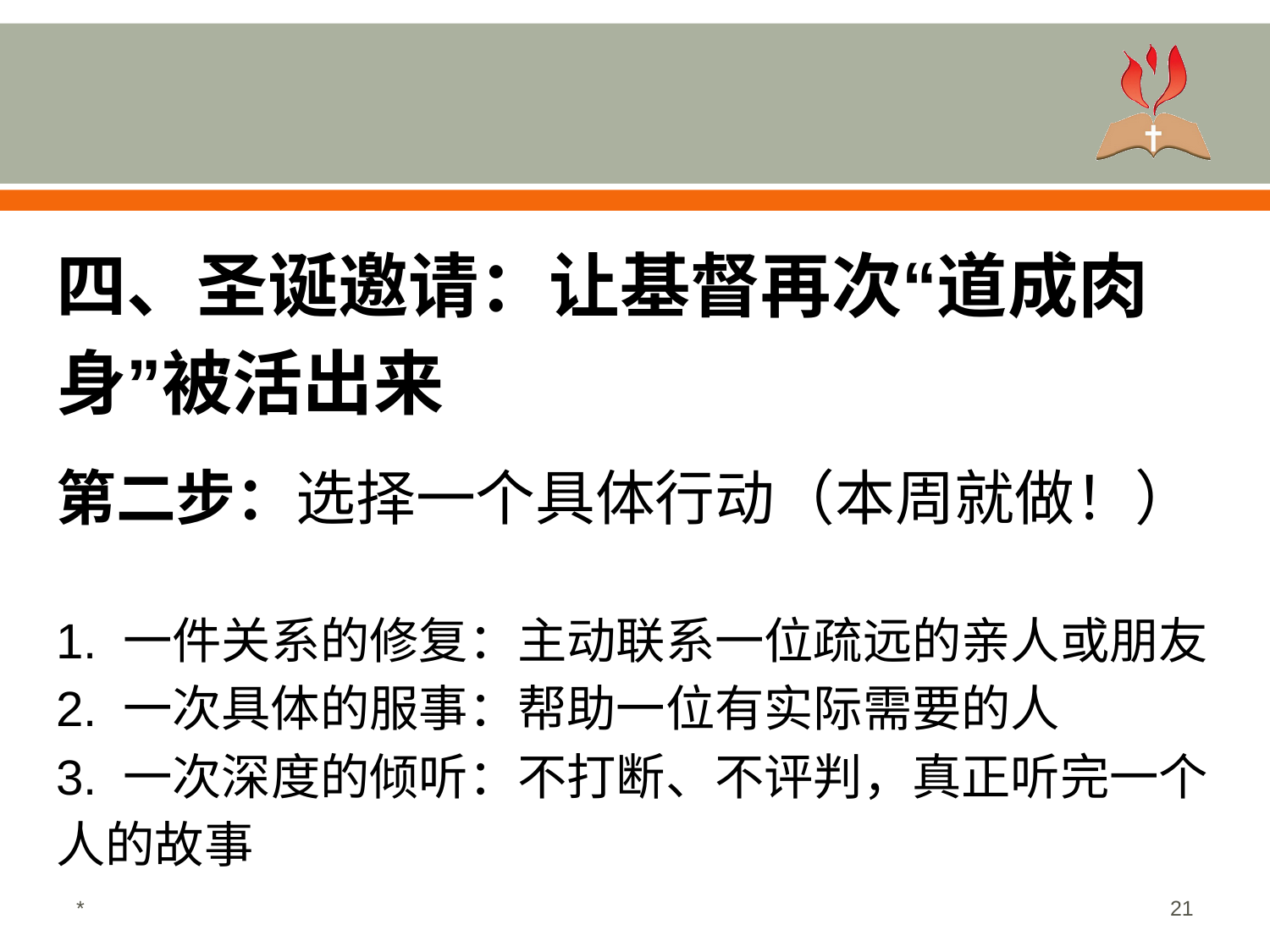

#
四、圣诞邀请：让基督再次“道成肉身”被活出来

第二步：选择一个具体行动（本周就做！）

1. 一件关系的修复：主动联系一位疏远的亲人或朋友
2. 一次具体的服事：帮助一位有实际需要的人
3. 一次深度的倾听：不打断、不评判，真正听完一个人的故事

*
21